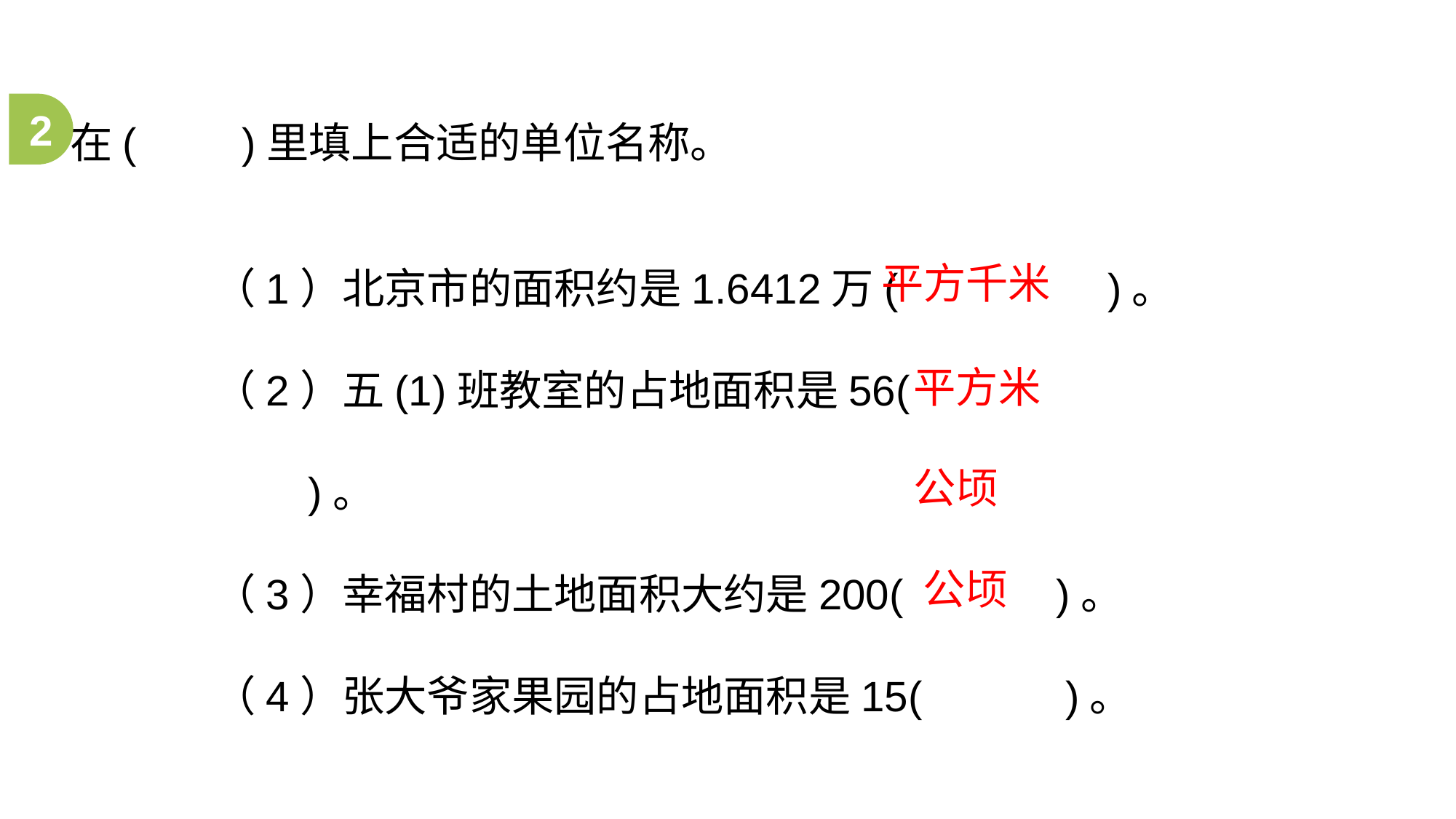

在(　　)里填上合适的单位名称。
2
（1）北京市的面积约是1.6412万(　　           )。
（2）五(1)班教室的占地面积是56(　           　)。
（3）幸福村的土地面积大约是200(　　     )。
（4）张大爷家果园的占地面积是15(　    　)。
平方千米
平方米
公顷
公顷